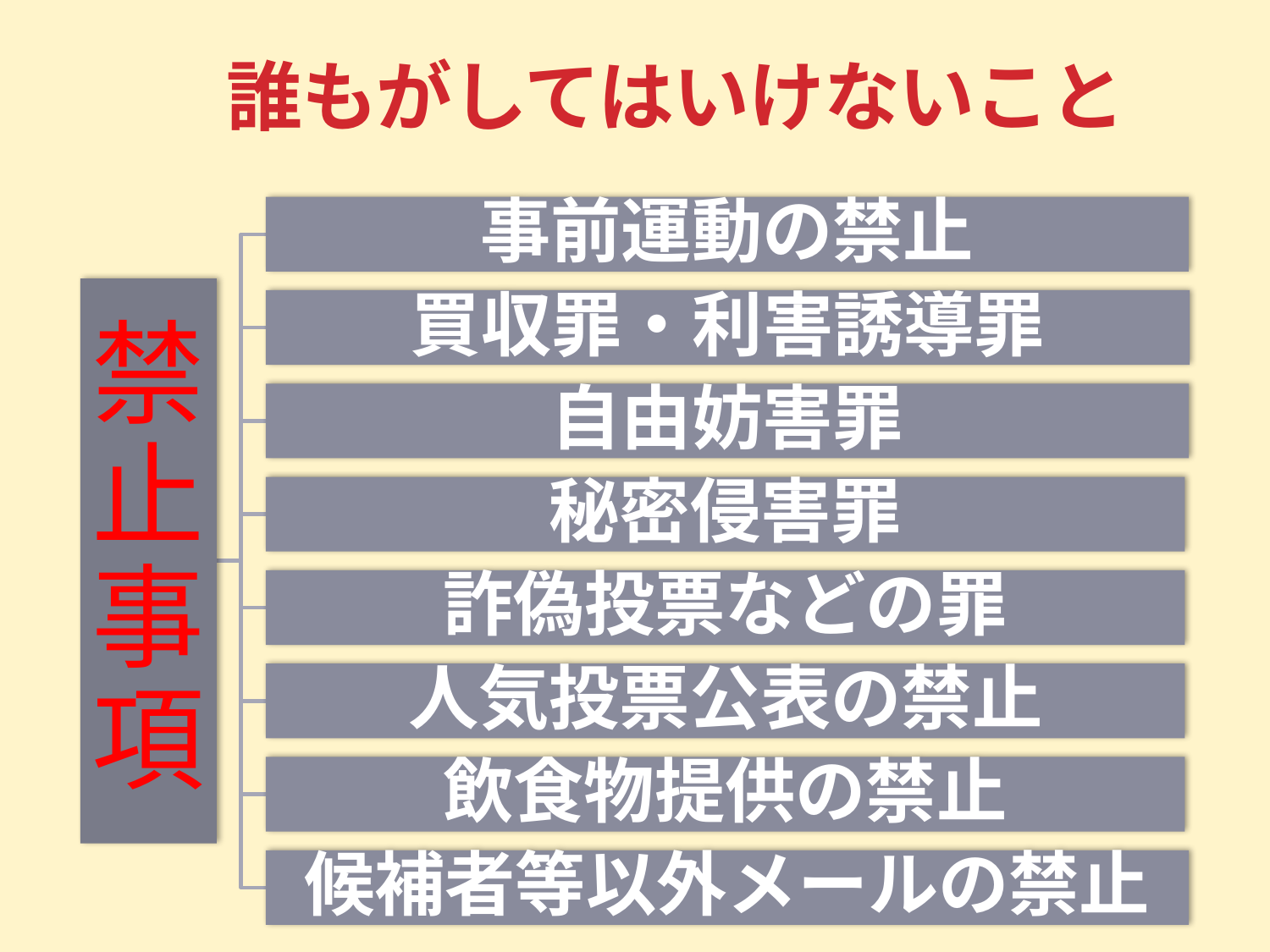

# 誰もがしてはいけないこと

禁止事項
事前運動の禁止
買収罪・利害誘導罪
自由妨害罪
秘密侵害罪
詐偽投票などの罪
人気投票公表の禁止
飲食物提供の禁止
候補者等以外メールの禁止